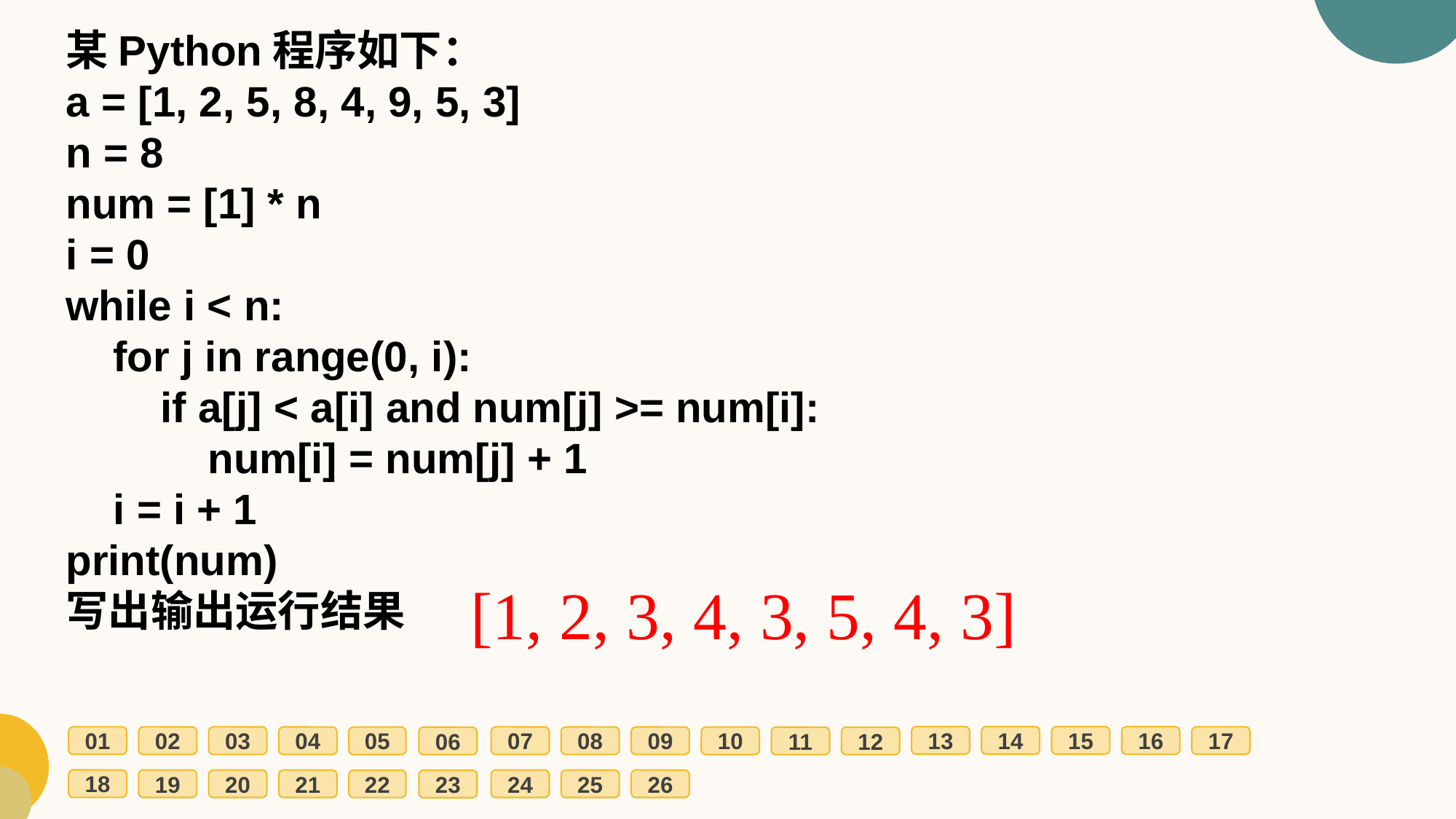

某Python程序如下：
a = [1, 2, 5, 8, 4, 9, 5, 3]
n = 8
num = [1] * n
i = 0
while i < n:
    for j in range(0, i):
        if a[j] < a[i] and num[j] >= num[i]:
            num[i] = num[j] + 1
    i = i + 1
print(num)
写出输出运行结果
[1, 2, 3, 4, 3, 5, 4, 3]